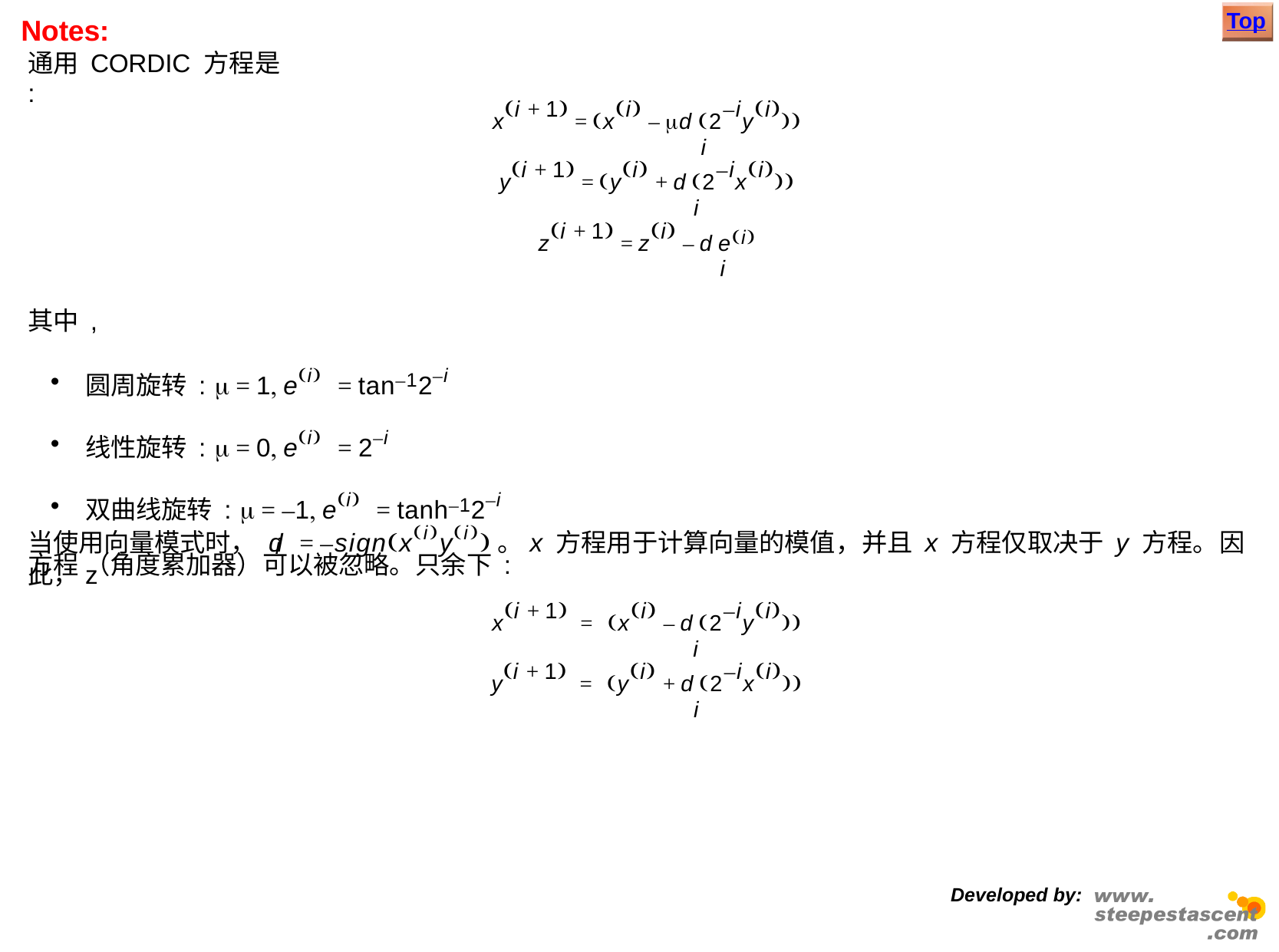

Top
# Notes:
通用 CORDIC 方程是 :
x(i + 1) = (x(i) – μd (2–iy(i)))
i
y(i + 1) = (y(i) + d (2–ix(i)))
i
z(i + 1) = z(i) – d e(i)
i

其中 ,
圆周旋转 : μ = 1, e(i) = tan–12–i
线性旋转 : μ = 0, e(i) = 2–i
双曲线旋转 : μ = –1, e(i) = tanh–12–i
当使用向量模式时， d	= –sign(x(i)y(i))。x 方程用于计算向量的模值，并且 x 方程仅取决于 y 方程。因此，z
i
方程 （角度累加器）可以被忽略。只余下 :
x(i + 1)  = (x(i) – d (2–iy(i)))
i
y(i + 1)  = (y(i) + d (2–ix(i)))
i
Developed by: